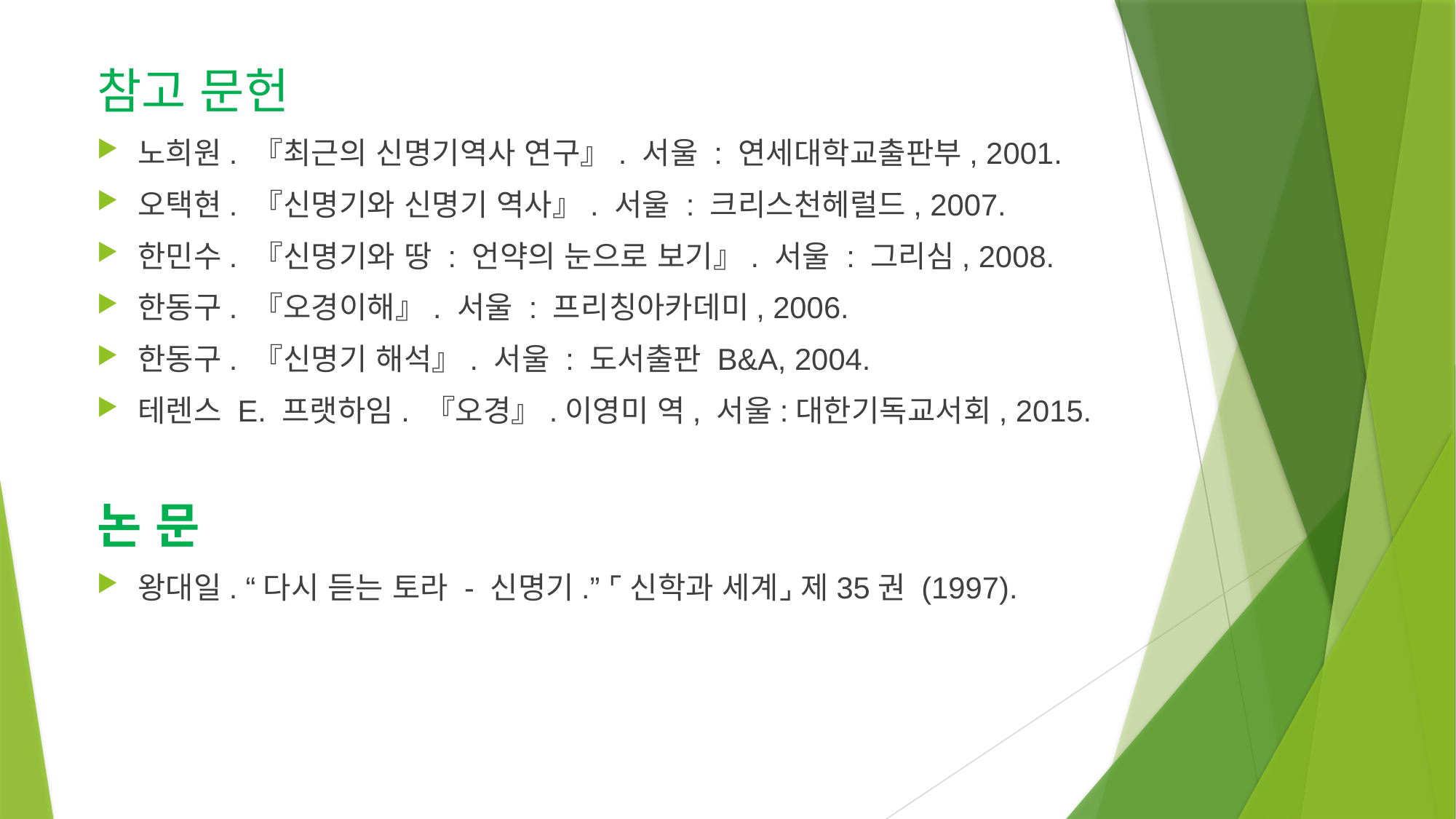

참고 문헌
노희원. 『최근의 신명기역사 연구』. 서울 : 연세대학교출판부, 2001.
오택현. 『신명기와 신명기 역사』. 서울 : 크리스천헤럴드, 2007.
한민수. 『신명기와 땅 : 언약의 눈으로 보기』. 서울 : 그리심, 2008.
한동구. 『오경이해』. 서울 : 프리칭아카데미, 2006.
한동구. 『신명기 해석』. 서울 : 도서출판 B&A, 2004.
테렌스 E. 프랫하임. 『오경』.이영미 역, 서울:대한기독교서회, 2015.

논 문
왕대일. “다시 듣는 토라 - 신명기.” ⌜신학과 세계⌟ 제35권 (1997).